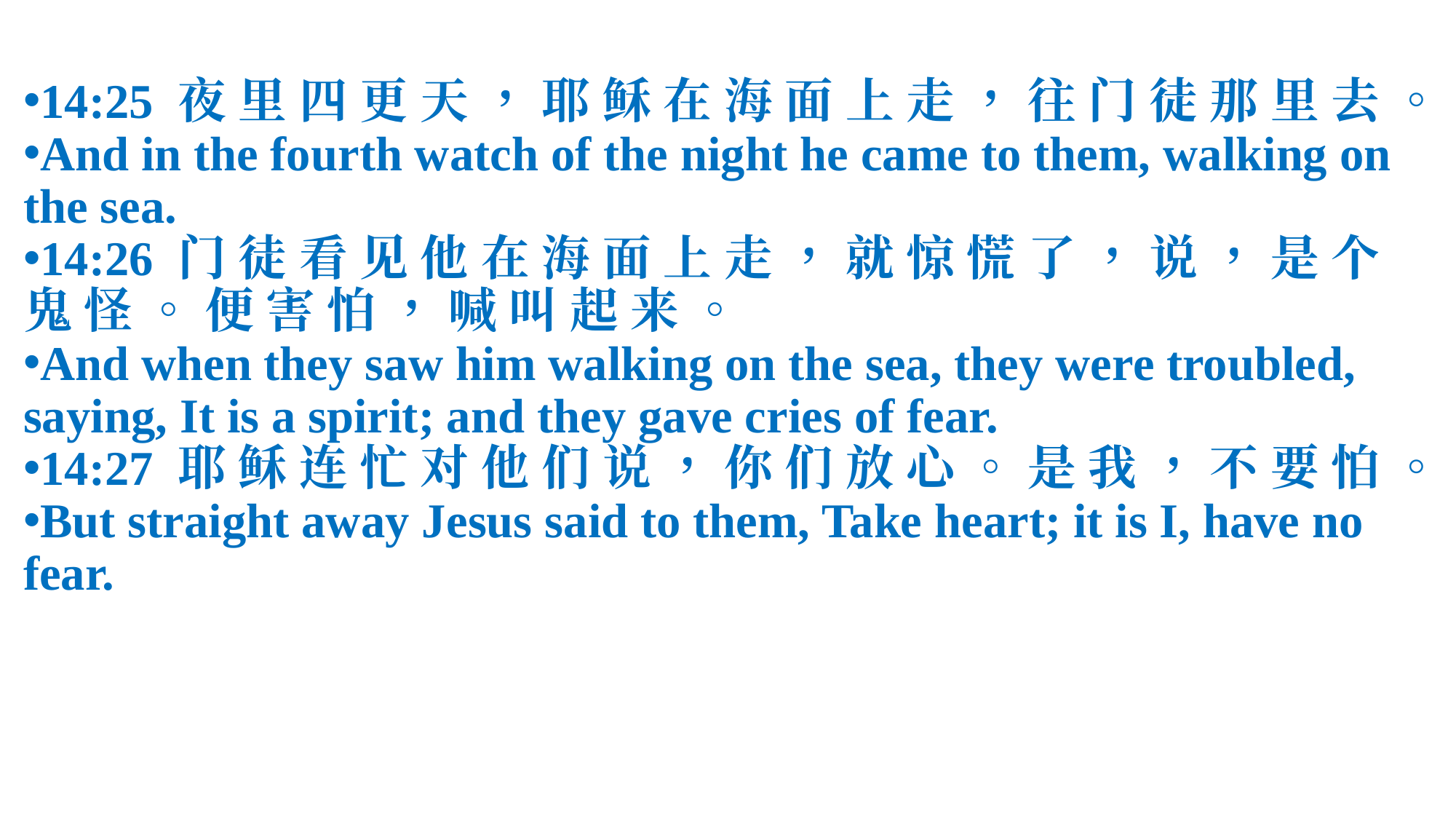

14:25 夜 里 四 更 天 ， 耶 稣 在 海 面 上 走 ， 往 门 徒 那 里 去 。
And in the fourth watch of the night he came to them, walking on the sea.
14:26 门 徒 看 见 他 在 海 面 上 走 ， 就 惊 慌 了 ， 说 ， 是 个 鬼 怪 。 便 害 怕 ， 喊 叫 起 来 。
And when they saw him walking on the sea, they were troubled, saying, It is a spirit; and they gave cries of fear.
14:27 耶 稣 连 忙 对 他 们 说 ， 你 们 放 心 。 是 我 ， 不 要 怕 。
But straight away Jesus said to them, Take heart; it is I, have no fear.